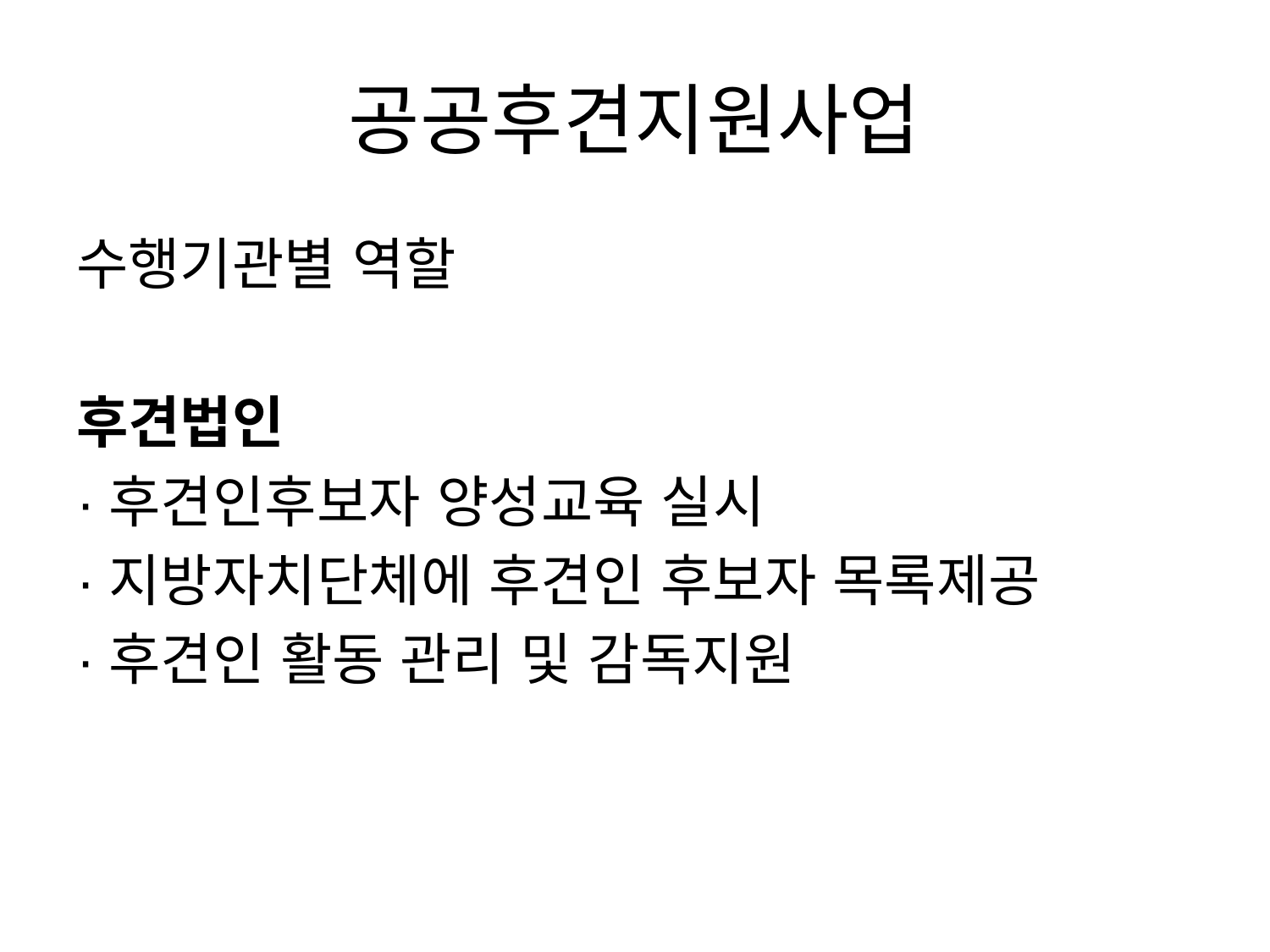

# 공공후견지원사업
수행기관별 역할

후견법인
·후견인후보자 양성교육 실시
·지방자치단체에 후견인 후보자 목록제공
·후견인 활동 관리 및 감독지원